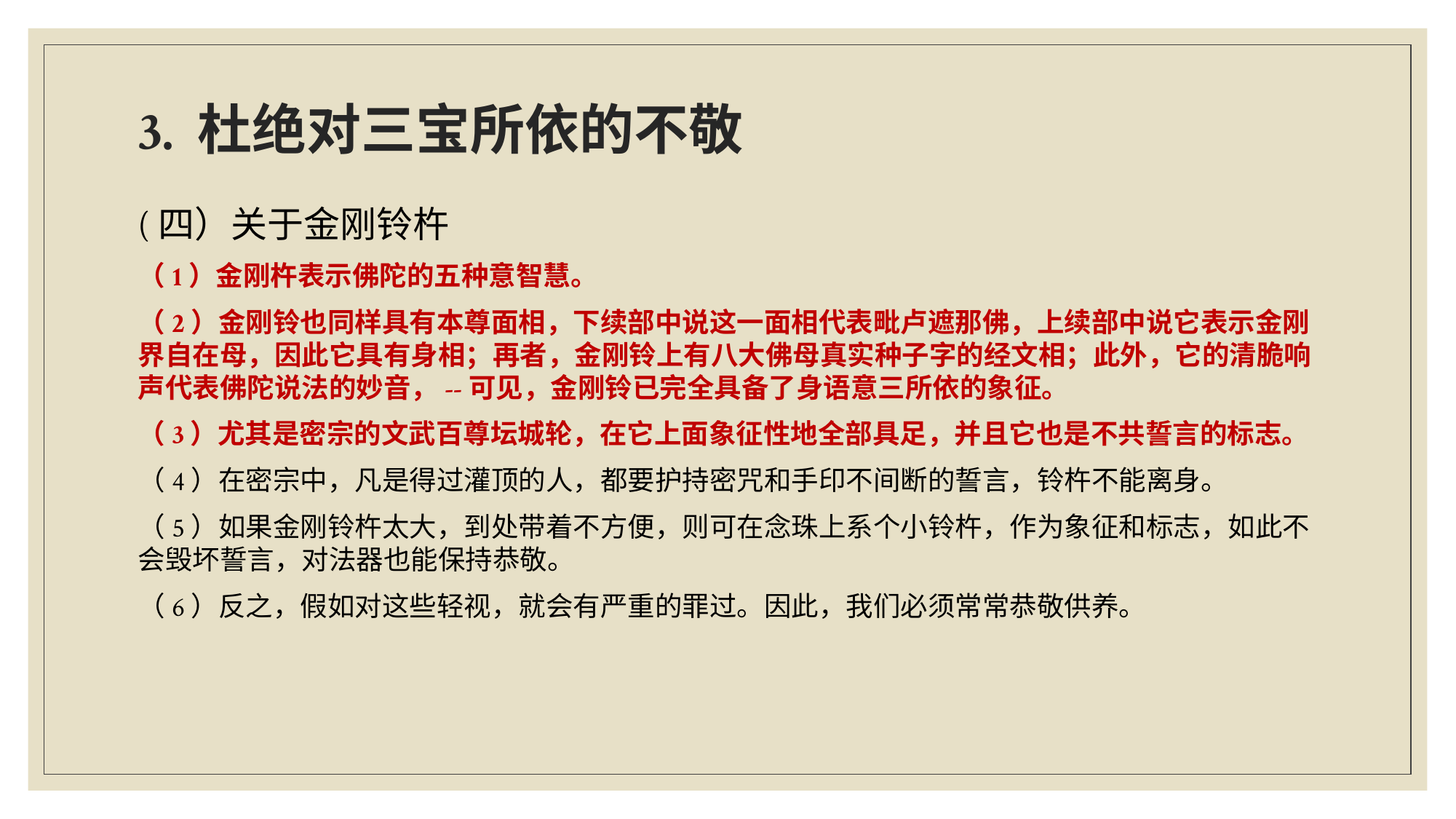

# 3. 杜绝对三宝所依的不敬
(四）关于金刚铃杵
（1）金刚杵表示佛陀的五种意智慧。
（2）金刚铃也同样具有本尊面相，下续部中说这一面相代表毗卢遮那佛，上续部中说它表示金刚界自在母，因此它具有身相；再者，金刚铃上有八大佛母真实种子字的经文相；此外，它的清脆响声代表佛陀说法的妙音，--可见，金刚铃已完全具备了身语意三所依的象征。
（3）尤其是密宗的文武百尊坛城轮，在它上面象征性地全部具足，并且它也是不共誓言的标志。
（4）在密宗中，凡是得过灌顶的人，都要护持密咒和手印不间断的誓言，铃杵不能离身。
（5）如果金刚铃杵太大，到处带着不方便，则可在念珠上系个小铃杵，作为象征和标志，如此不会毁坏誓言，对法器也能保持恭敬。
（6）反之，假如对这些轻视，就会有严重的罪过。因此，我们必须常常恭敬供养。